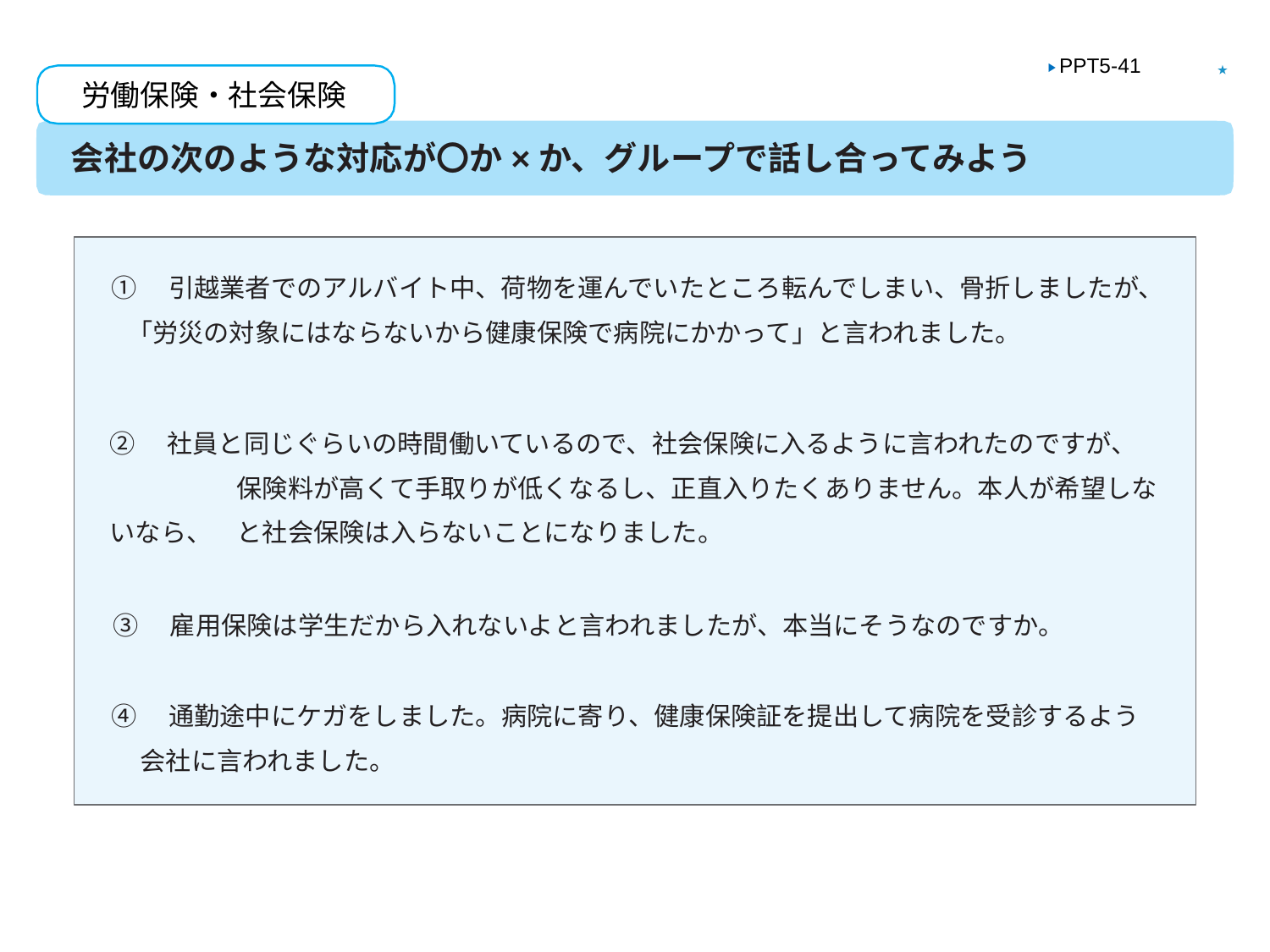

★
▶ PPT5-41

労働保険・社会保険

会社の次のような対応が〇か×か、グループで話し合ってみよう

①　引越業者でのアルバイト中、荷物を運んでいたところ転んでしまい、骨折しましたが、
「労災の対象にはならないから健康保険で病院にかかって」と言われました。
②　社員と同じぐらいの時間働いているので、社会保険に入るように言われたのですが、
	保険料が高くて手取りが低くなるし、正直入りたくありません。本人が希望しないなら、	と社会保険は入らないことになりました。

③　雇用保険は学生だから入れないよと言われましたが、本当にそうなのですか。

④　通勤途中にケガをしました。病院に寄り、健康保険証を提出して病院を受診するよう
会社に言われました。